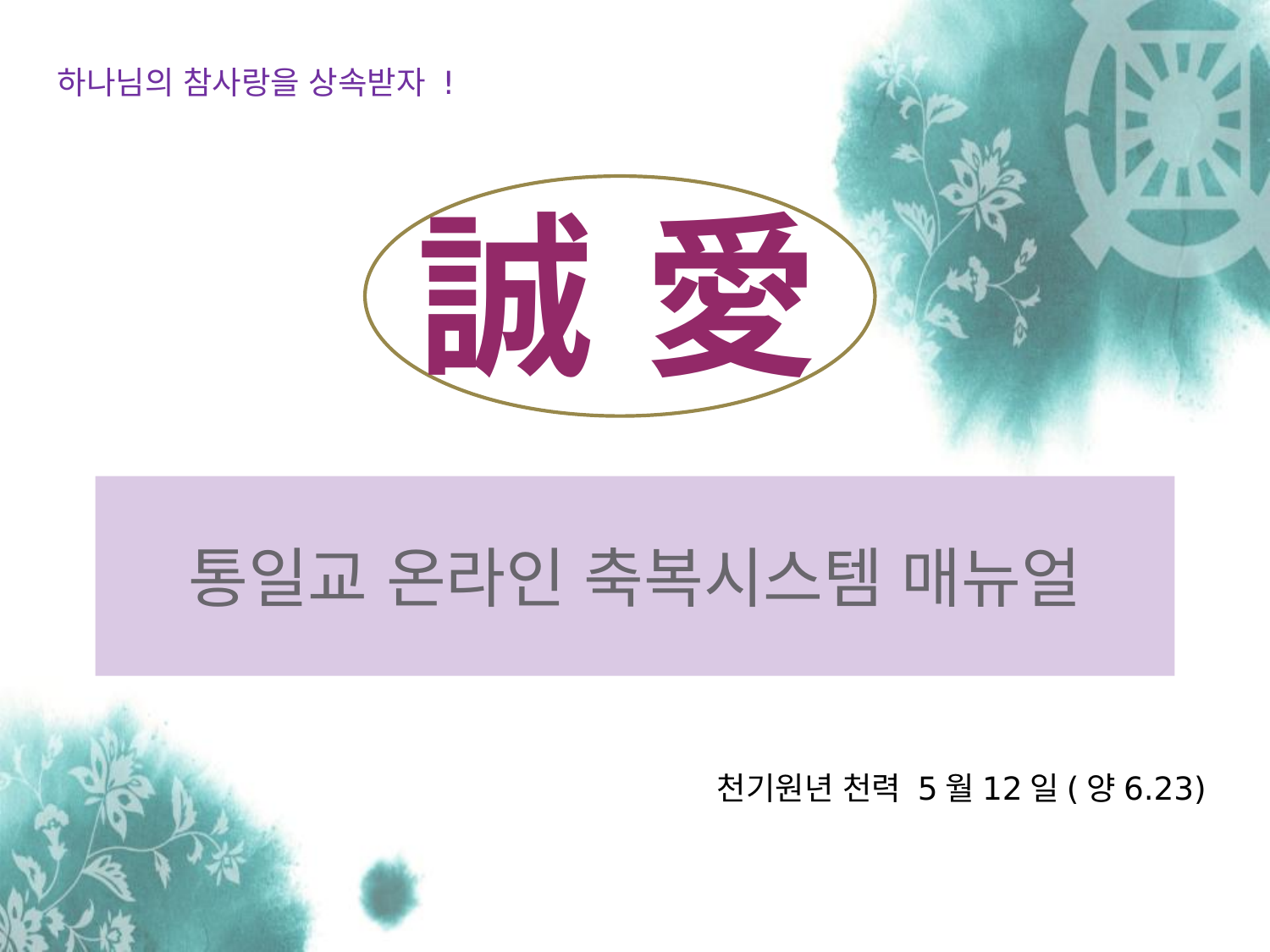

하나님의 참사랑을 상속받자 !

誠 愛
# 통일교 온라인 축복시스템 매뉴얼
천기원년 천력 5월12일(양6.23)